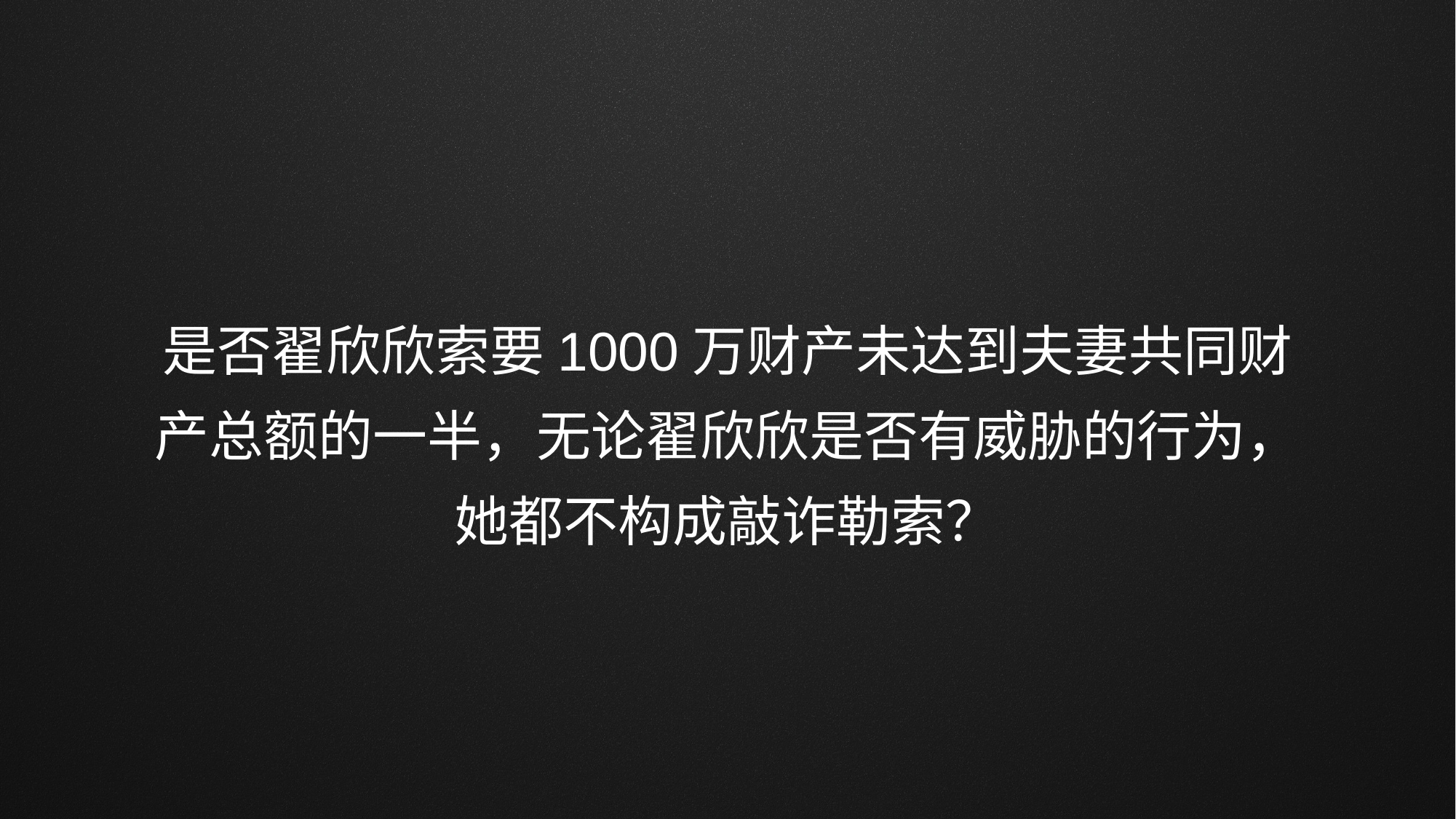

是否翟欣欣索要1000万财产未达到夫妻共同财产总额的一半，无论翟欣欣是否有威胁的行为，她都不构成敲诈勒索？